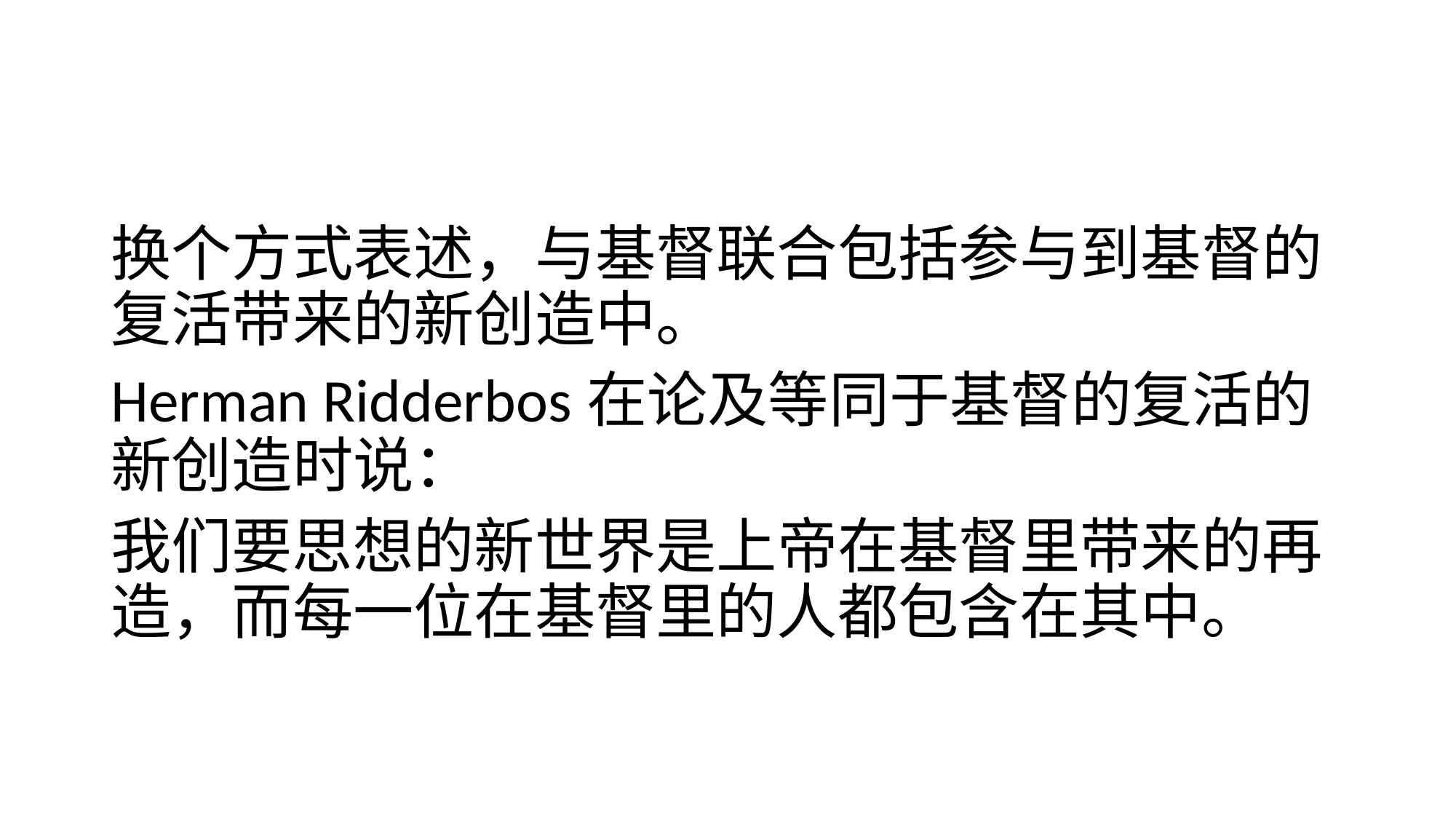

#
换个方式表述，与基督联合包括参与到基督的复活带来的新创造中。
Herman Ridderbos在论及等同于基督的复活的新创造时说：
我们要思想的新世界是上帝在基督里带来的再造，而每一位在基督里的人都包含在其中。